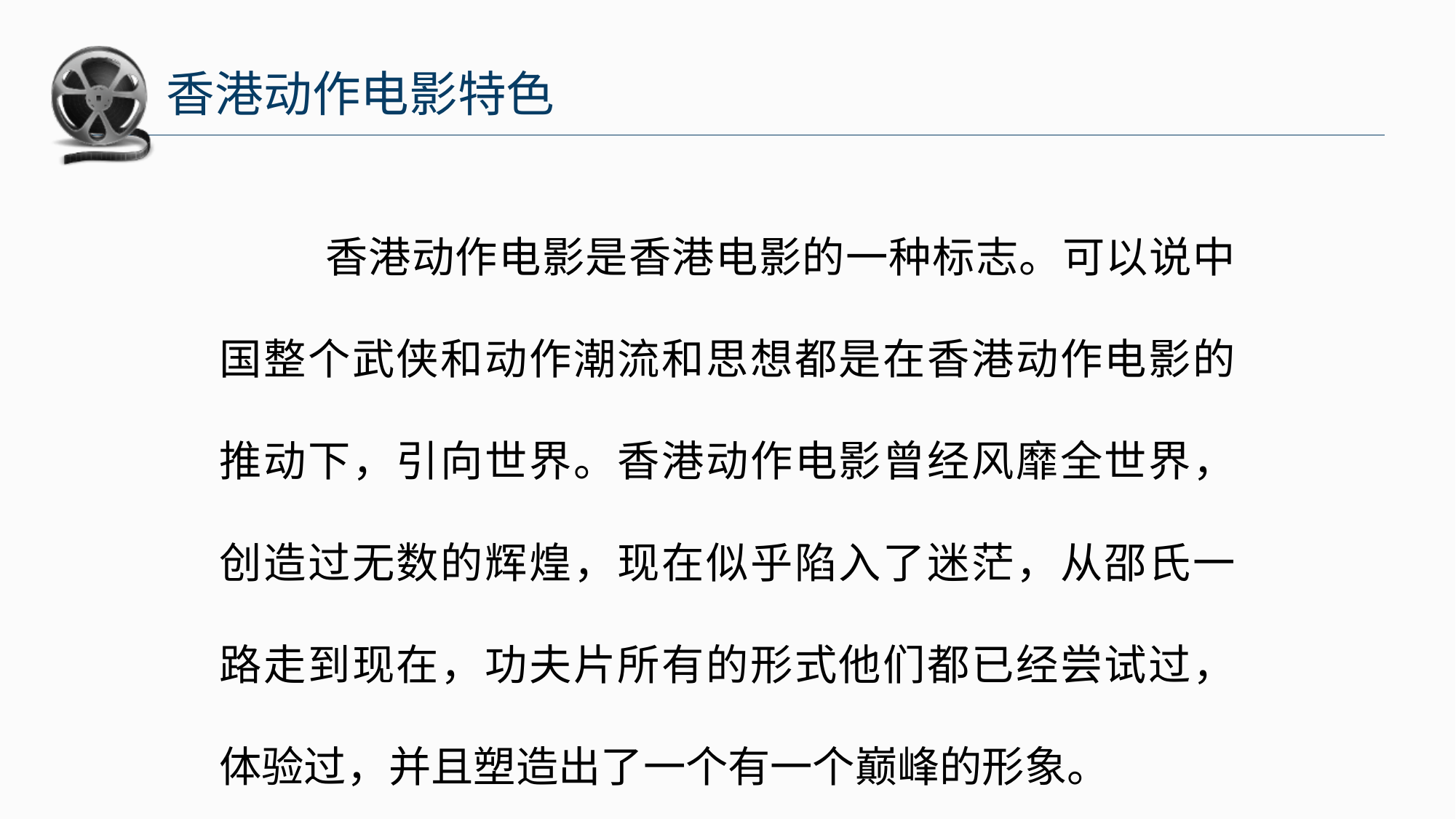

香港动作电影特色
         香港动作电影是香港电影的一种标志。可以说中国整个武侠和动作潮流和思想都是在香港动作电影的推动下，引向世界。香港动作电影曾经风靡全世界，创造过无数的辉煌，现在似乎陷入了迷茫，从邵氏一路走到现在，功夫片所有的形式他们都已经尝试过，体验过，并且塑造出了一个有一个巅峰的形象。